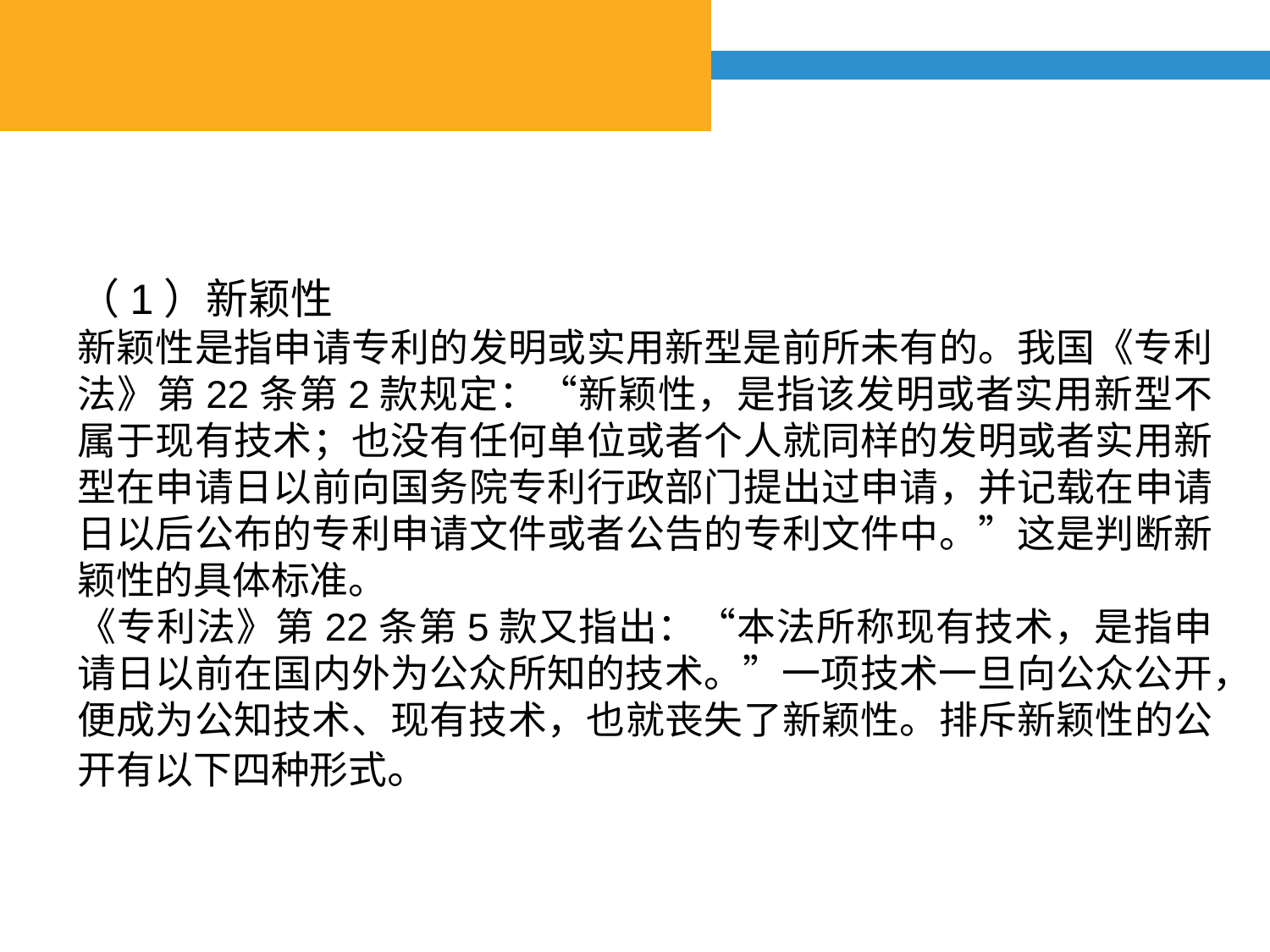

（1）新颖性
新颖性是指申请专利的发明或实用新型是前所未有的。我国《专利法》第22条第2款规定：“新颖性，是指该发明或者实用新型不属于现有技术；也没有任何单位或者个人就同样的发明或者实用新型在申请日以前向国务院专利行政部门提出过申请，并记载在申请日以后公布的专利申请文件或者公告的专利文件中。”这是判断新颖性的具体标准。
《专利法》第22条第5款又指出：“本法所称现有技术，是指申请日以前在国内外为公众所知的技术。”一项技术一旦向公众公开，便成为公知技术、现有技术，也就丧失了新颖性。排斥新颖性的公开有以下四种形式。